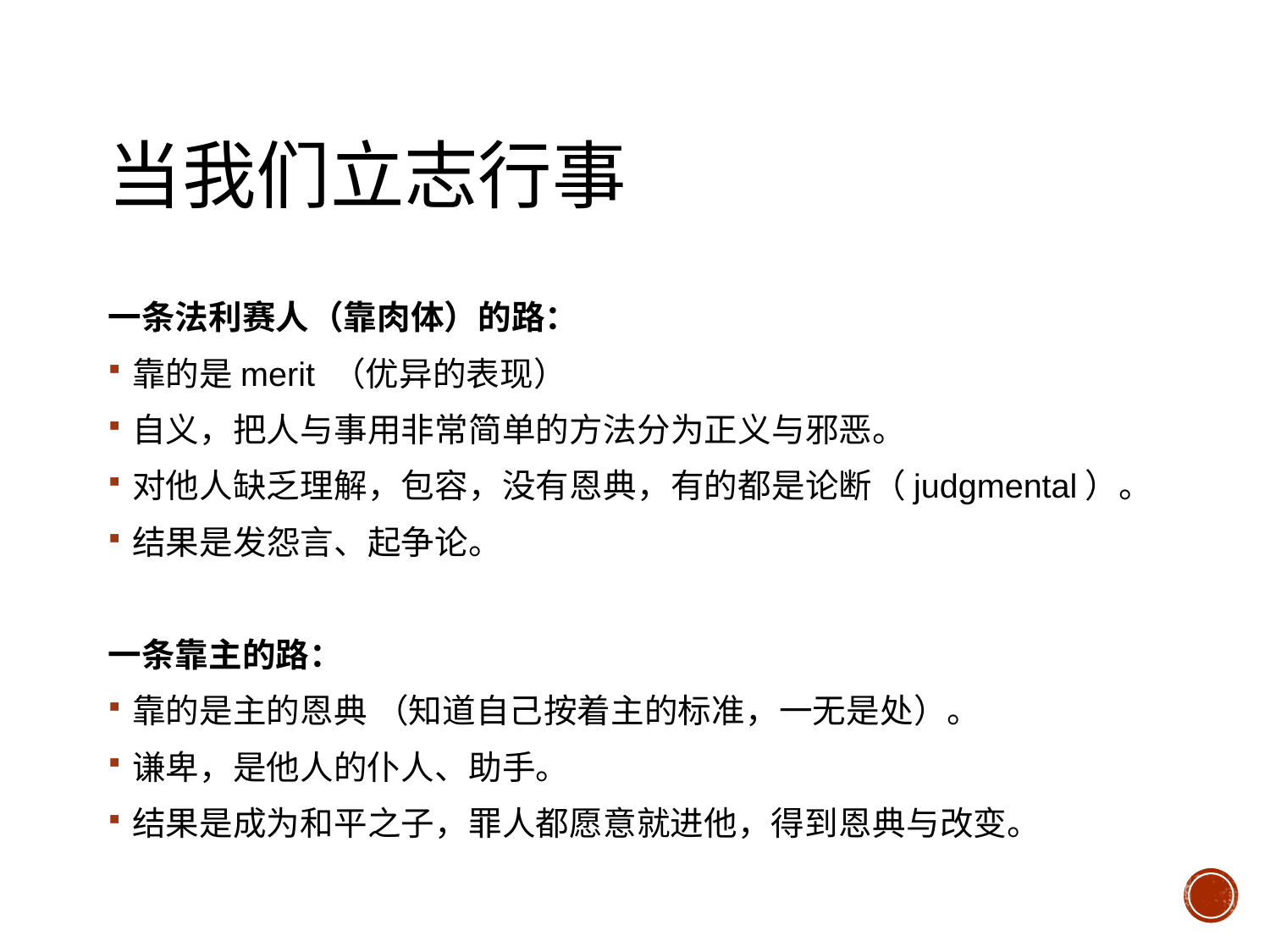

# 当我们立志行事
一条法利赛人（靠肉体）的路：
靠的是merit （优异的表现）
自义，把人与事用非常简单的方法分为正义与邪恶。
对他人缺乏理解，包容，没有恩典，有的都是论断（judgmental）。
结果是发怨言、起争论。

一条靠主的路：
靠的是主的恩典 （知道自己按着主的标准，一无是处）。
谦卑，是他人的仆人、助手。
结果是成为和平之子，罪人都愿意就进他，得到恩典与改变。